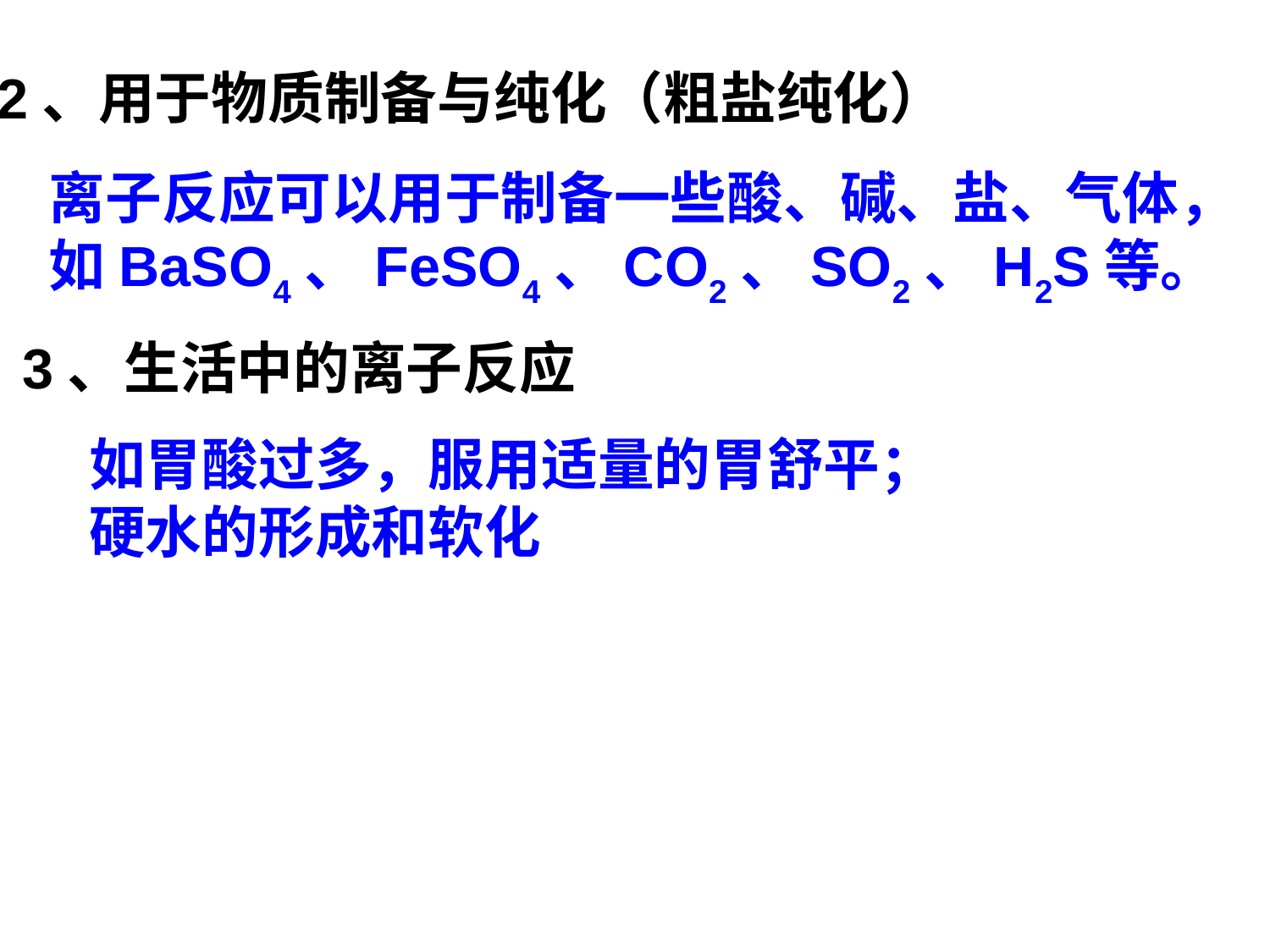

2、用于物质制备与纯化（粗盐纯化）
离子反应可以用于制备一些酸、碱、盐、气体，
如BaSO4、FeSO4、CO2、SO2、H2S等。
3、生活中的离子反应
如胃酸过多，服用适量的胃舒平；
硬水的形成和软化